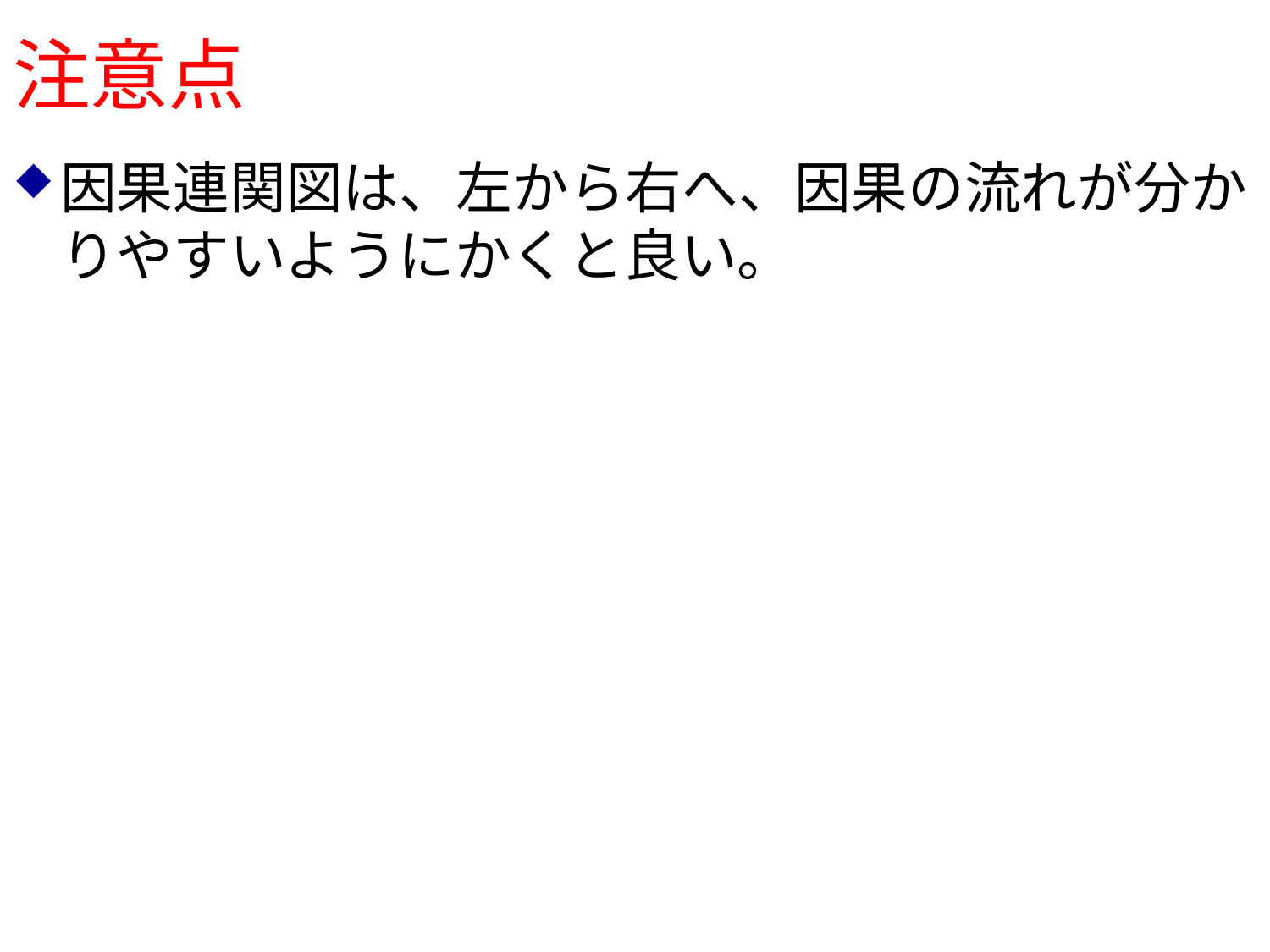

# 注意点
因果連関図は、左から右へ、因果の流れが分かりやすいようにかくと良い。